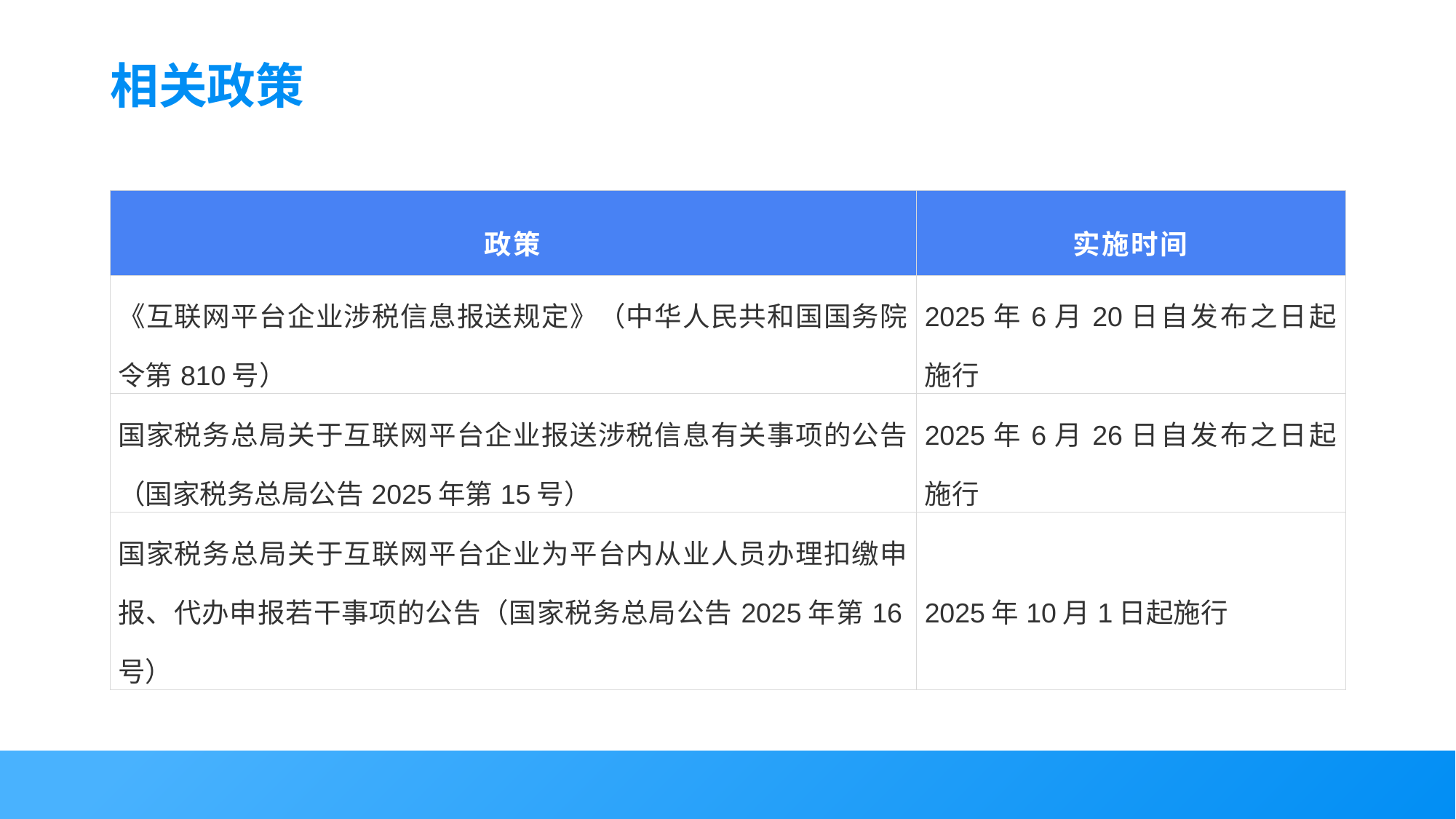

相关政策
| 政策 | 实施时间 |
| --- | --- |
| 《互联网平台企业涉税信息报送规定》（中华人民共和国国务院令第810号） | 2025年6月20日自发布之日起施行 |
| 国家税务总局关于互联网平台企业报送涉税信息有关事项的公告（国家税务总局公告2025年第15号） | 2025年6月26日自发布之日起施行 |
| 国家税务总局关于互联网平台企业为平台内从业人员办理扣缴申报、代办申报若干事项的公告（国家税务总局公告2025年第16号） | 2025年10月1日起施行 |